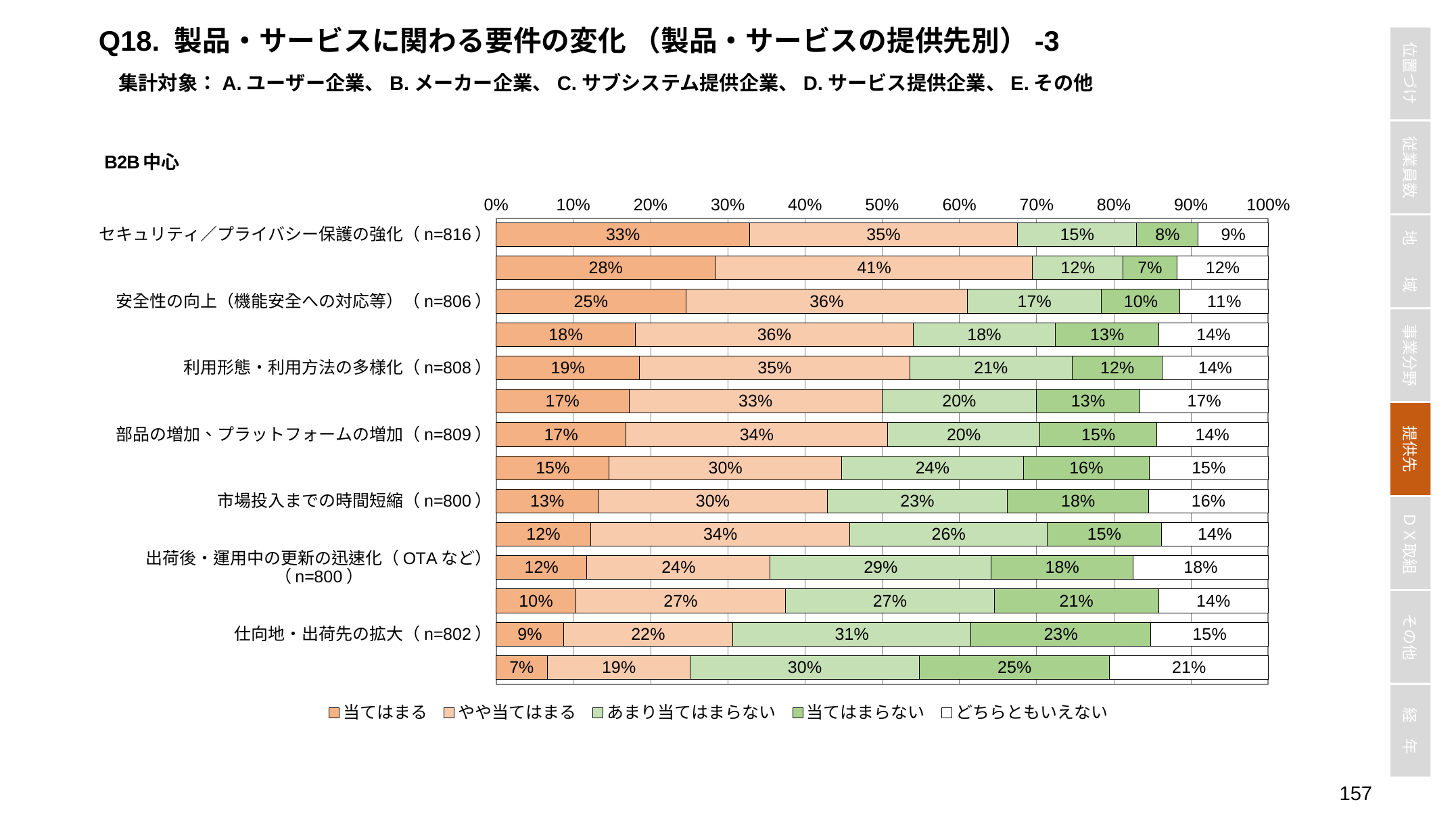

Q18. 製品・サービスに関わる要件の変化 （製品・サービスの提供先別）-3
集計対象：A.ユーザー企業、B.メーカー企業、C.サブシステム提供企業、D.サービス提供企業、E.その他

### Chart

| Category | 当てはまる | やや当てはまる | あまり当てはまらない | 当てはまらない | どちらともいえない |
|---|---|---|---|---|---|
| セキュリティ／プライバシー保護の強化（n=816） | 0.3284313725490196 | 0.34681372549019607 | 0.15441176470588236 | 0.07965686274509803 | 0.09068627450980392 |
| 適用技術の複雑化・高度化（n=813） | 0.28413284132841327 | 0.4108241082410824 | 0.11685116851168512 | 0.07011070110701106 | 0.11808118081180811 |
| 安全性の向上（機能安全への対応等）（n=806） | 0.2456575682382134 | 0.36476426799007444 | 0.17369727047146402 | 0.10173697270471464 | 0.1141439205955335 |
| 高速性／低遅延性の強化（n=805） | 0.18012422360248448 | 0.36024844720496896 | 0.18385093167701863 | 0.1341614906832298 | 0.14161490683229813 |
| 利用形態・利用方法の多様化（n=808） | 0.18564356435643564 | 0.3502475247524752 | 0.2103960396039604 | 0.11633663366336634 | 0.1373762376237624 |
| つながる対象の増加（n=802） | 0.17206982543640897 | 0.327930174563591 | 0.19950124688279303 | 0.13466334164588528 | 0.1658354114713217 |
| 部品の増加、プラットフォームの増加（n=809） | 0.1681087762669963 | 0.33868974042027195 | 0.19777503090234858 | 0.1508034610630408 | 0.1446229913473424 |
| 運用時データの収集・活用拡大（n=798） | 0.14661654135338345 | 0.3007518796992481 | 0.23558897243107768 | 0.16290726817042606 | 0.15413533834586465 |
| 市場投入までの時間短縮（n=800） | 0.1325 | 0.29625 | 0.23375 | 0.1825 | 0.155 |
| 対応すべき規格等の増加（n=801） | 0.12234706616729088 | 0.3358302122347066 | 0.25593008739076156 | 0.14731585518102372 | 0.13857677902621723 |
| 出荷後・運用中の更新の迅速化（OTAなど）（n=800） | 0.1175 | 0.2375 | 0.28625 | 0.18375 | 0.175 |
| 開発・製造データの企業間共有への対応・強化（n=803） | 0.10336239103362391 | 0.2714819427148194 | 0.27023661270236615 | 0.2129514321295143 | 0.14196762141967623 |
| 仕向地・出荷先の拡大（n=802） | 0.08728179551122195 | 0.2194513715710723 | 0.30798004987531175 | 0.23316708229426433 | 0.15211970074812967 |
| システムオブシステムズへの対応・強化（n=799） | 0.06633291614518148 | 0.18523153942428036 | 0.29662077596996245 | 0.246558197747184 | 0.20525657071339173 |
157